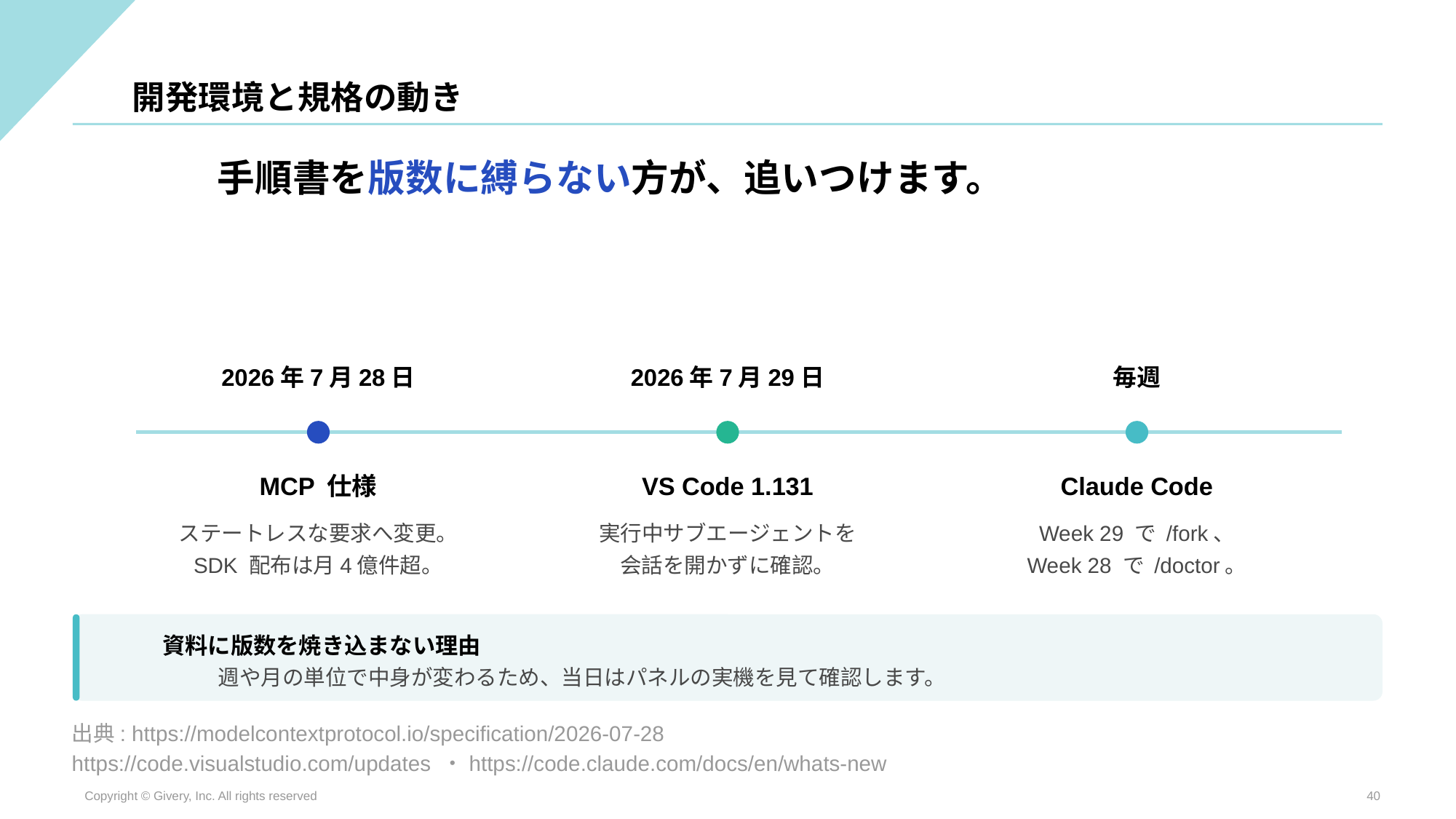

開発環境と規格の動き

手順書を版数に縛らない方が、追いつけます。
2026年7月28日
2026年7月29日
毎週

MCP 仕様
VS Code 1.131
Claude Code
ステートレスな要求へ変更。
SDK 配布は月4億件超。
実行中サブエージェントを
会話を開かずに確認。
Week 29 で /fork、
Week 28 で /doctor。

資料に版数を焼き込まない理由
週や月の単位で中身が変わるため、当日はパネルの実機を見て確認します。
出典: https://modelcontextprotocol.io/specification/2026-07-28
https://code.visualstudio.com/updates ・https://code.claude.com/docs/en/whats-new
Copyright © Givery, Inc. All rights reserved
40